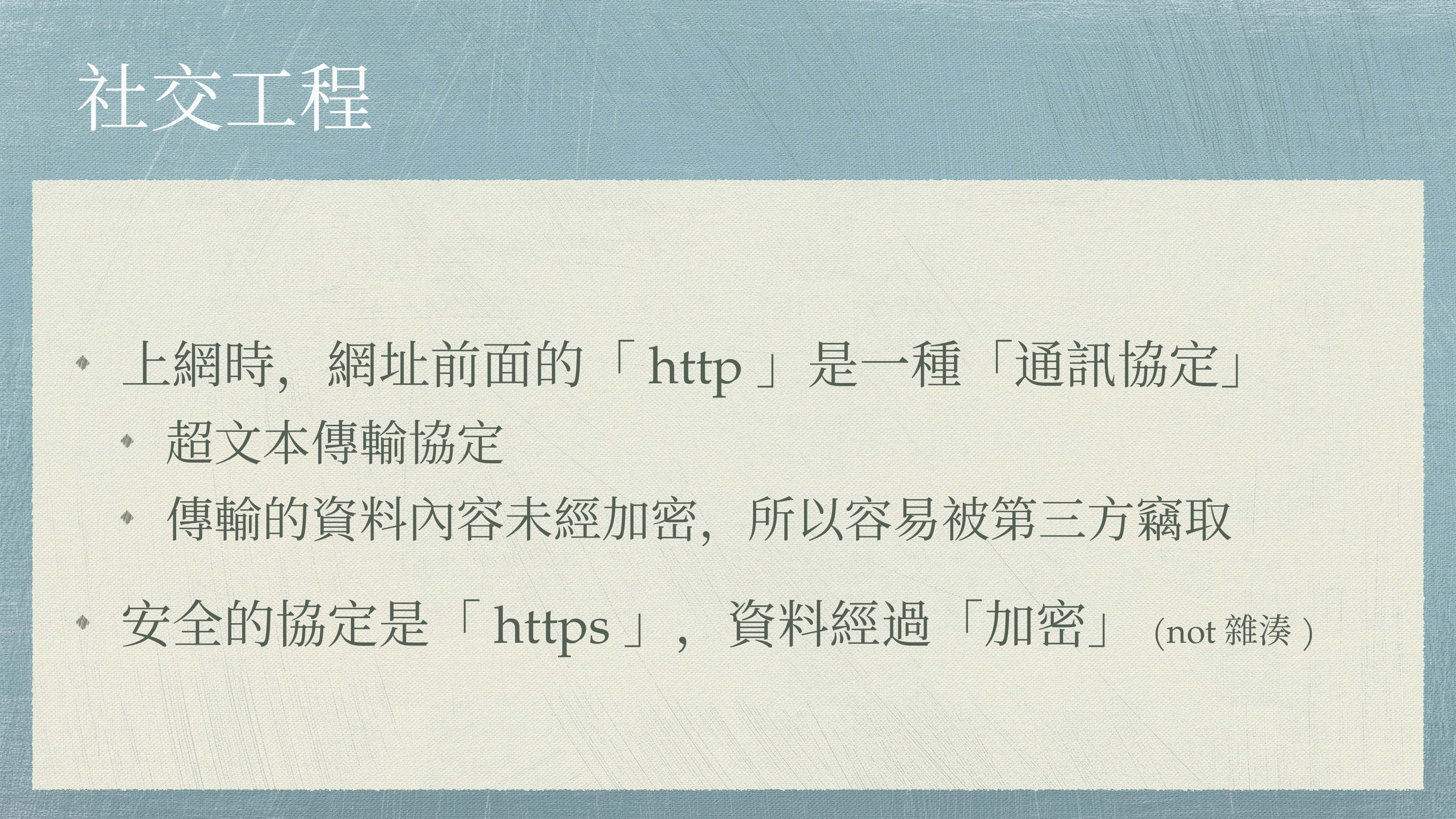

# 社交工程
上網時，網址前面的「http」是一種「通訊協定」
超文本傳輸協定
傳輸的資料內容未經加密，所以容易被第三方竊取
安全的協定是「https」，資料經過「加密」(not雜湊)